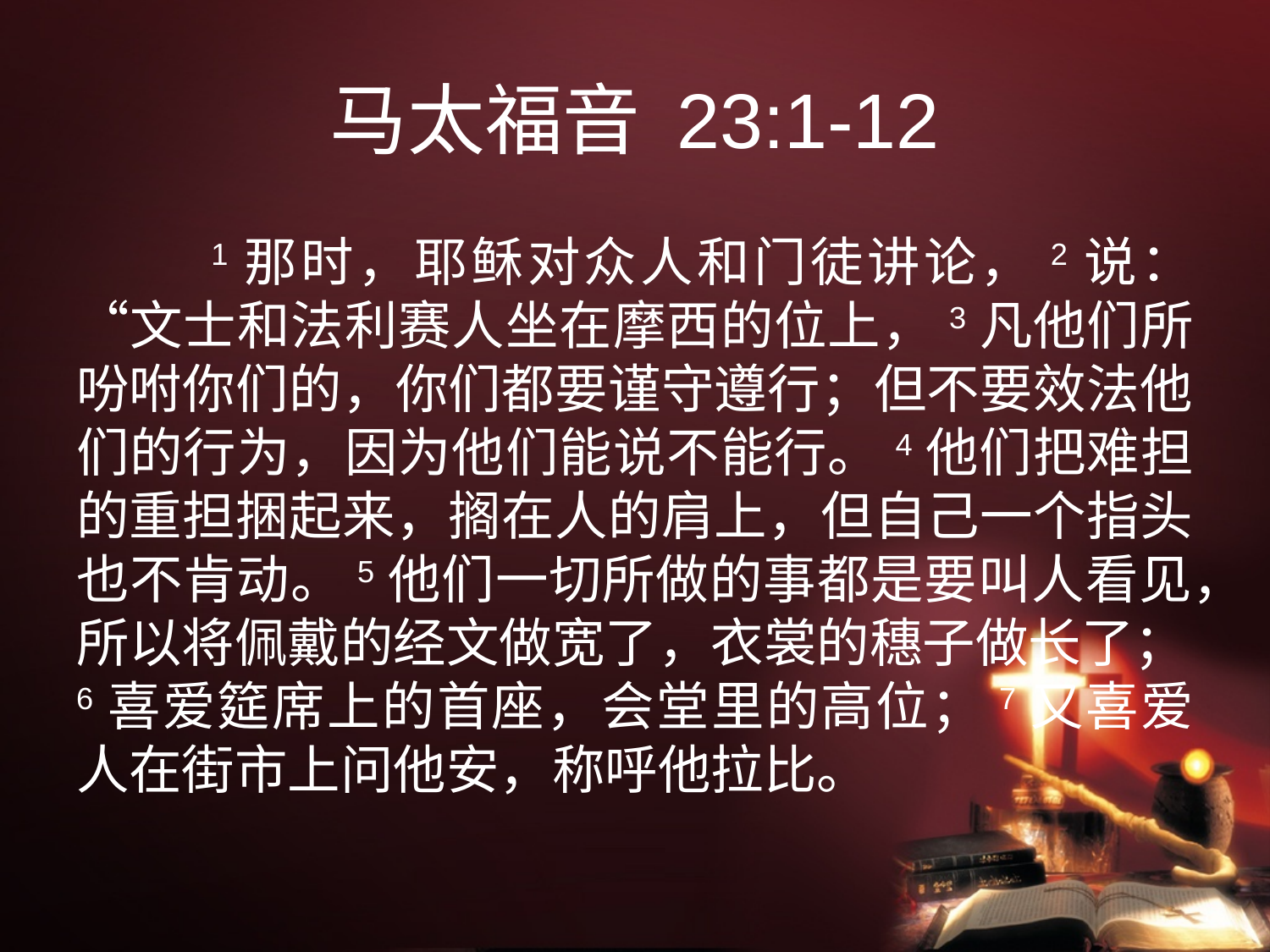

# 马太福音 23:1-12
           1那时，耶稣对众人和门徒讲论，2说：“文士和法利赛人坐在摩西的位上，3凡他们所吩咐你们的，你们都要谨守遵行；但不要效法他们的行为，因为他们能说不能行。4他们把难担的重担捆起来，搁在人的肩上，但自己一个指头也不肯动。5他们一切所做的事都是要叫人看见，所以将佩戴的经文做宽了，衣裳的穗子做长了；6喜爱筵席上的首座，会堂里的高位；7又喜爱人在街市上问他安，称呼他拉比。